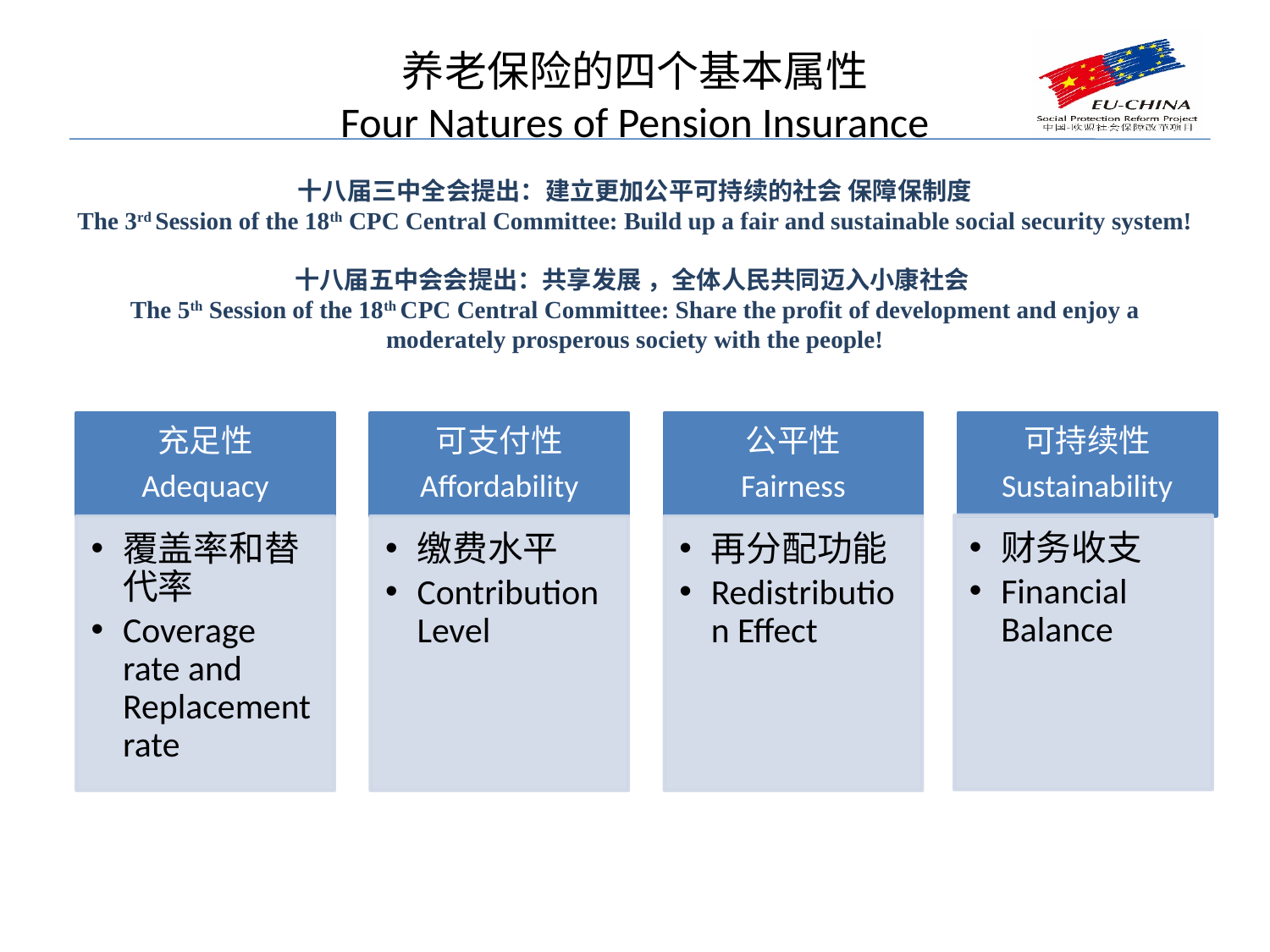

# 养老保险的四个基本属性 Four Natures of Pension Insurance 十八届三中全会提出：建立更加公平可持续的社会 保障保制度 The 3rd Session of the 18th CPC Central Committee: Build up a fair and sustainable social security system! 十八届五中会会提出：共享发展 ，全体人民共同迈入小康社会 The 5th Session of the 18th CPC Central Committee: Share the profit of development and enjoy a moderately prosperous society with the people!
充足性
Adequacy
覆盖率和替代率
Coverage rate and Replacement rate
可支付性
Affordability
缴费水平
Contribution Level
公平性
Fairness
再分配功能
Redistribution Effect
可持续性
Sustainability
财务收支
Financial Balance